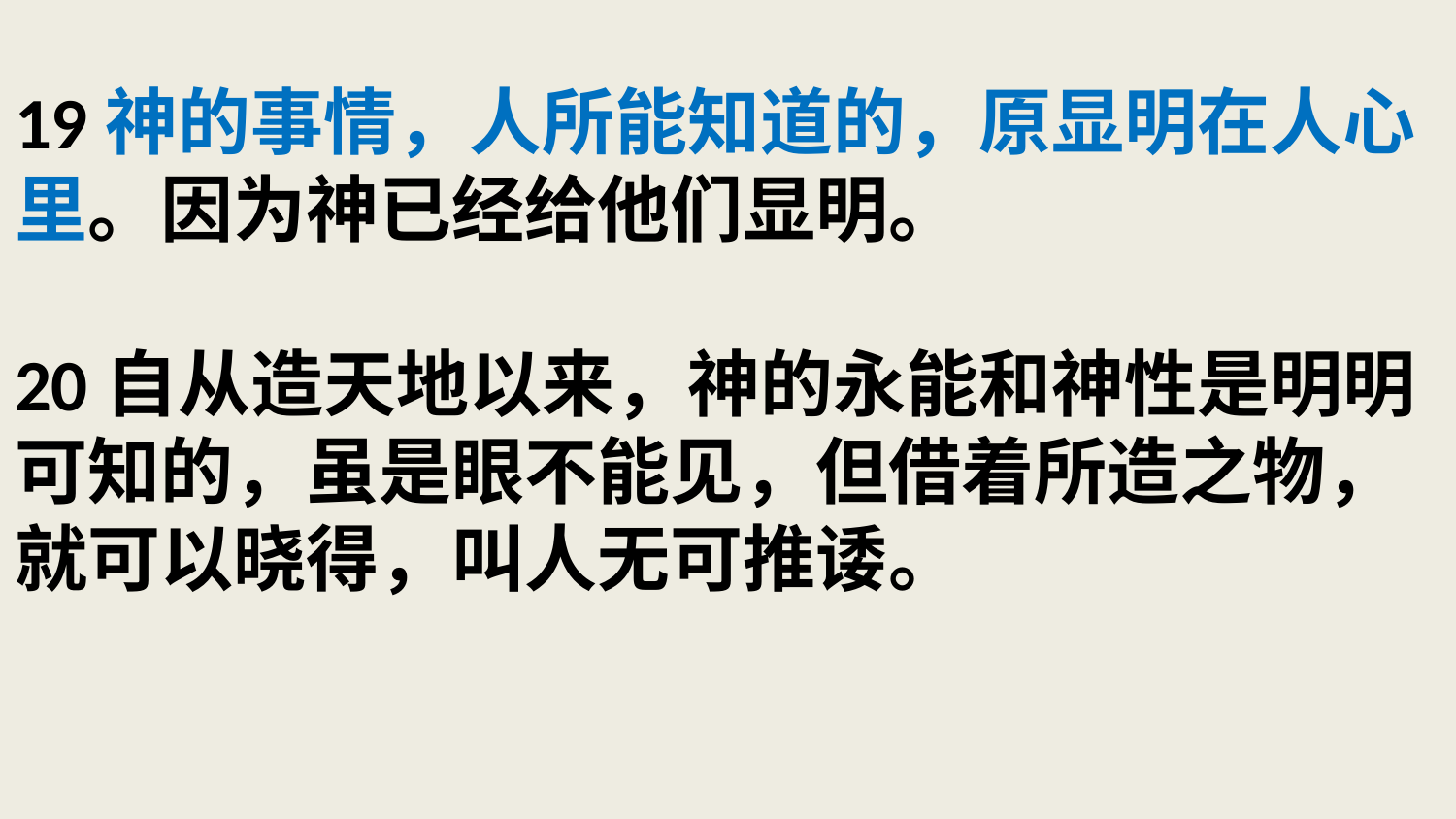

# 19神的事情，人所能知道的，原显明在人心里。因为神已经给他们显明。 20自从造天地以来，神的永能和神性是明明可知的，虽是眼不能见，但借着所造之物，就可以晓得，叫人无可推诿。